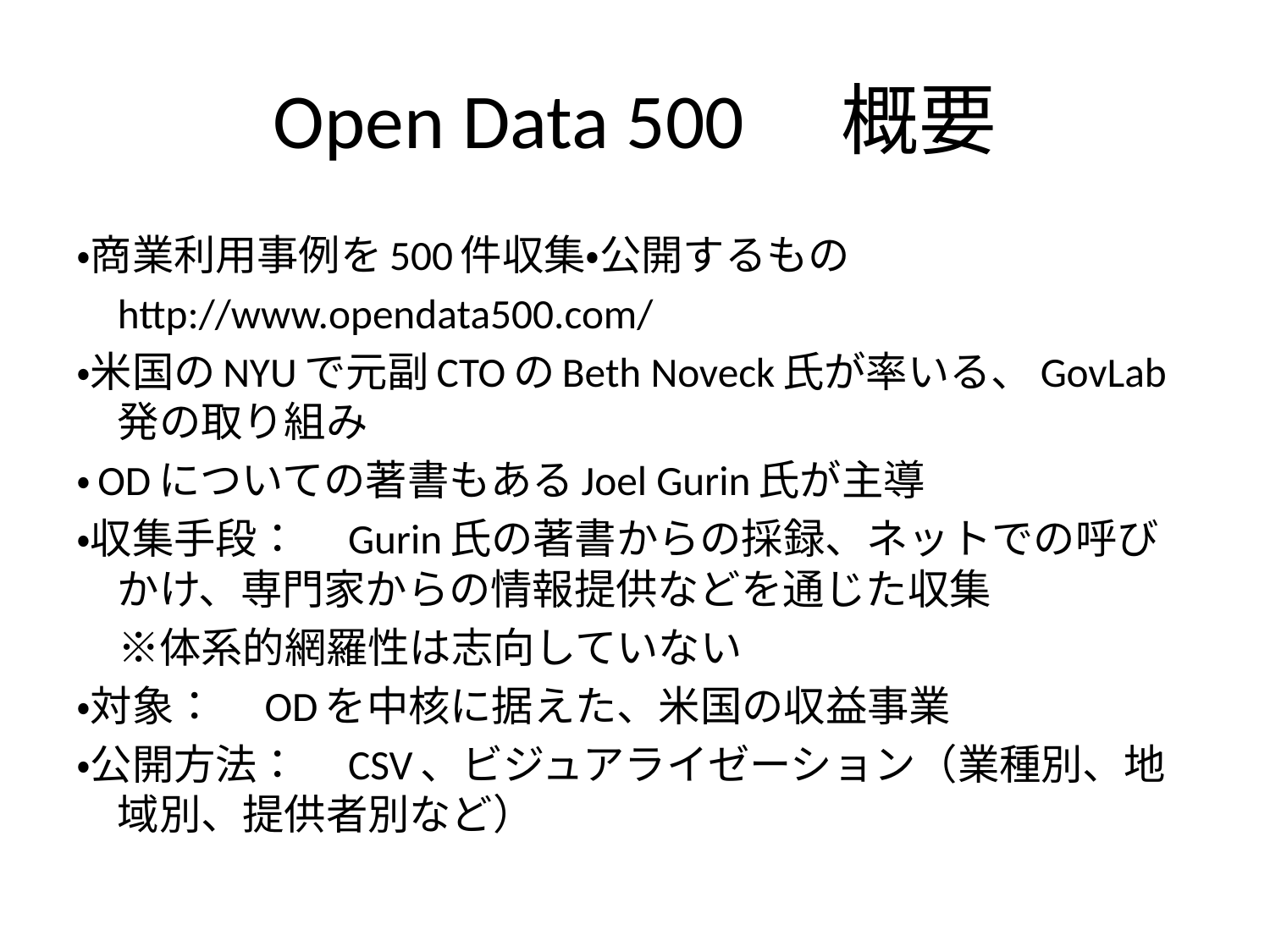

# Open Data 500　概要
・商業利用事例を500件収集・公開するもの
				http://www.opendata500.com/
・米国のNYUで元副CTOのBeth Noveck氏が率いる、GovLab発の取り組み
・ODについての著書もあるJoel Gurin氏が主導
・収集手段：　Gurin氏の著書からの採録、ネットでの呼びかけ、専門家からの情報提供などを通じた収集
　※体系的網羅性は志向していない
・対象：　ODを中核に据えた、米国の収益事業
・公開方法：　CSV、ビジュアライゼーション（業種別、地域別、提供者別など）